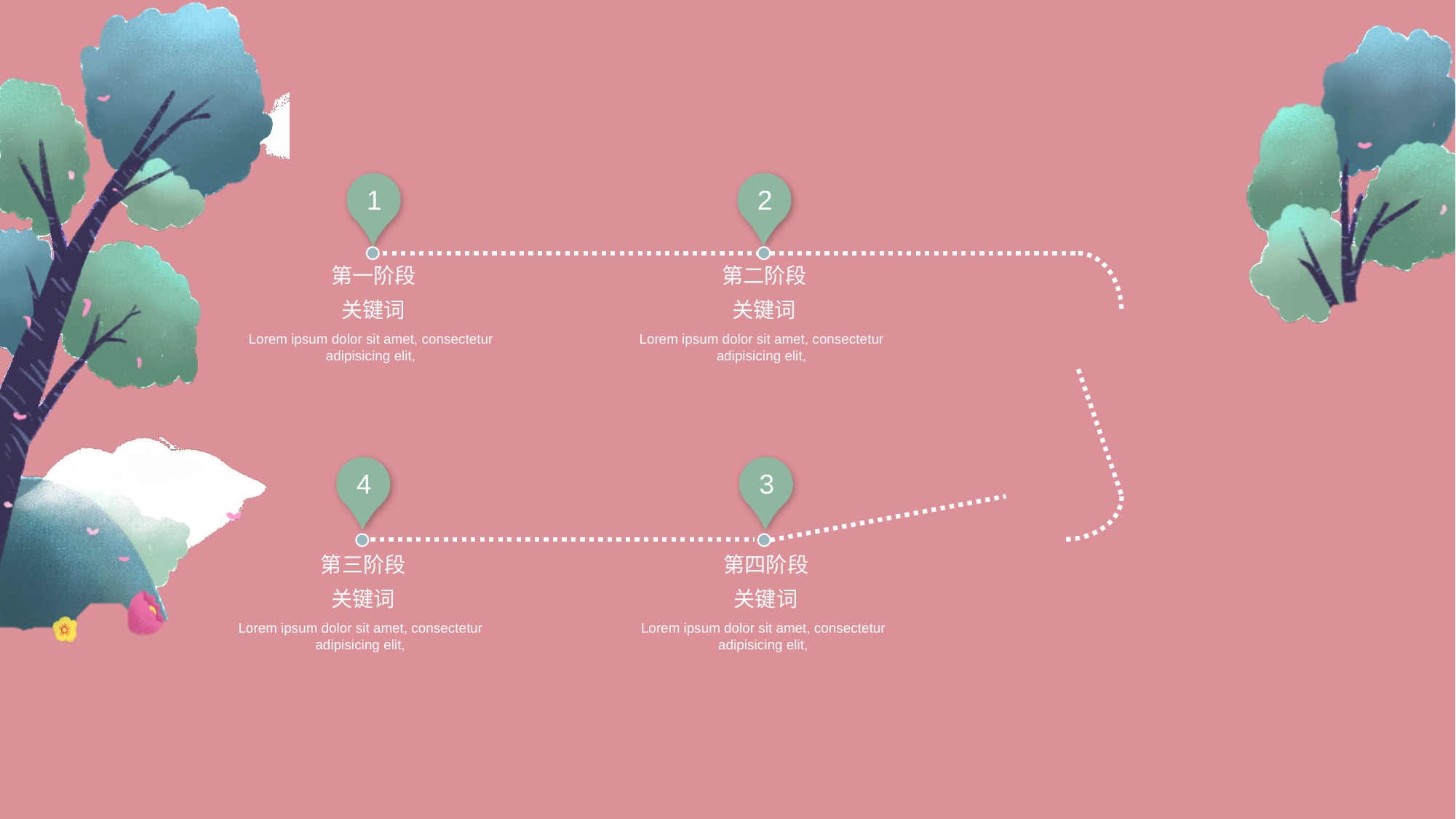

1

2

第一阶段
关键词
Lorem ipsum dolor sit amet, consectetur
adipisicing elit,

第二阶段
关键词
Lorem ipsum dolor sit amet, consectetur
adipisicing elit,

4

3

第三阶段
关键词
Lorem ipsum dolor sit amet, consectetur
adipisicing elit,

第四阶段
关键词
Lorem ipsum dolor sit amet, consectetur
adipisicing elit,